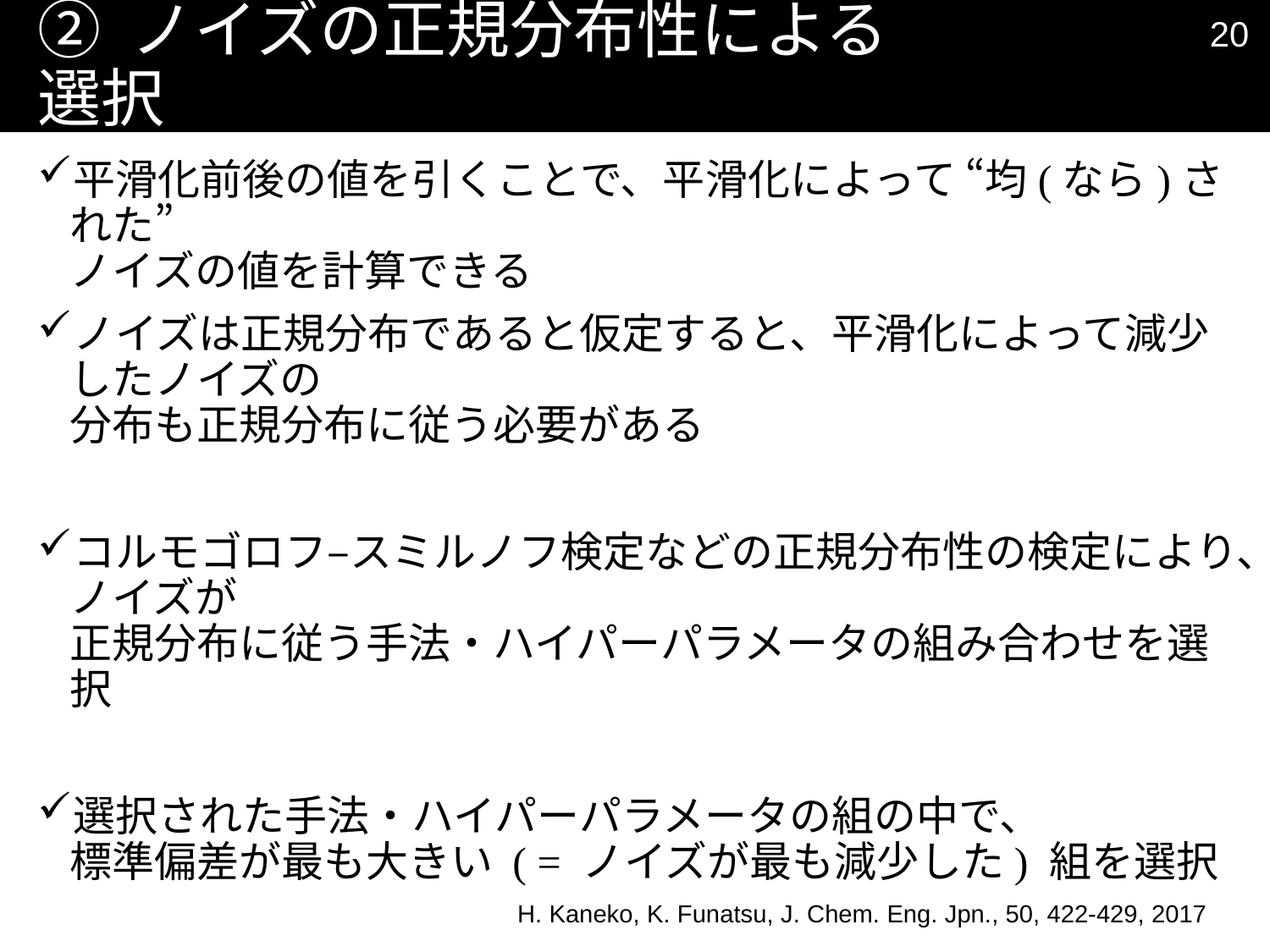

20
# ② ノイズの正規分布性による選択
平滑化前後の値を引くことで、平滑化によって “均(なら)された”
ノイズの値を計算できる
ノイズは正規分布であると仮定すると、平滑化によって減少したノイズの
分布も正規分布に従う必要がある

コルモゴロフ–スミルノフ検定などの正規分布性の検定により、ノイズが
正規分布に従う手法・ハイパーパラメータの組み合わせを選択

選択された手法・ハイパーパラメータの組の中で、
標準偏差が最も大きい ( = ノイズが最も減少した) 組を選択

詳しくは下の論文を参照のこと
H. Kaneko, K. Funatsu, J. Chem. Eng. Jpn., 50, 422-429, 2017